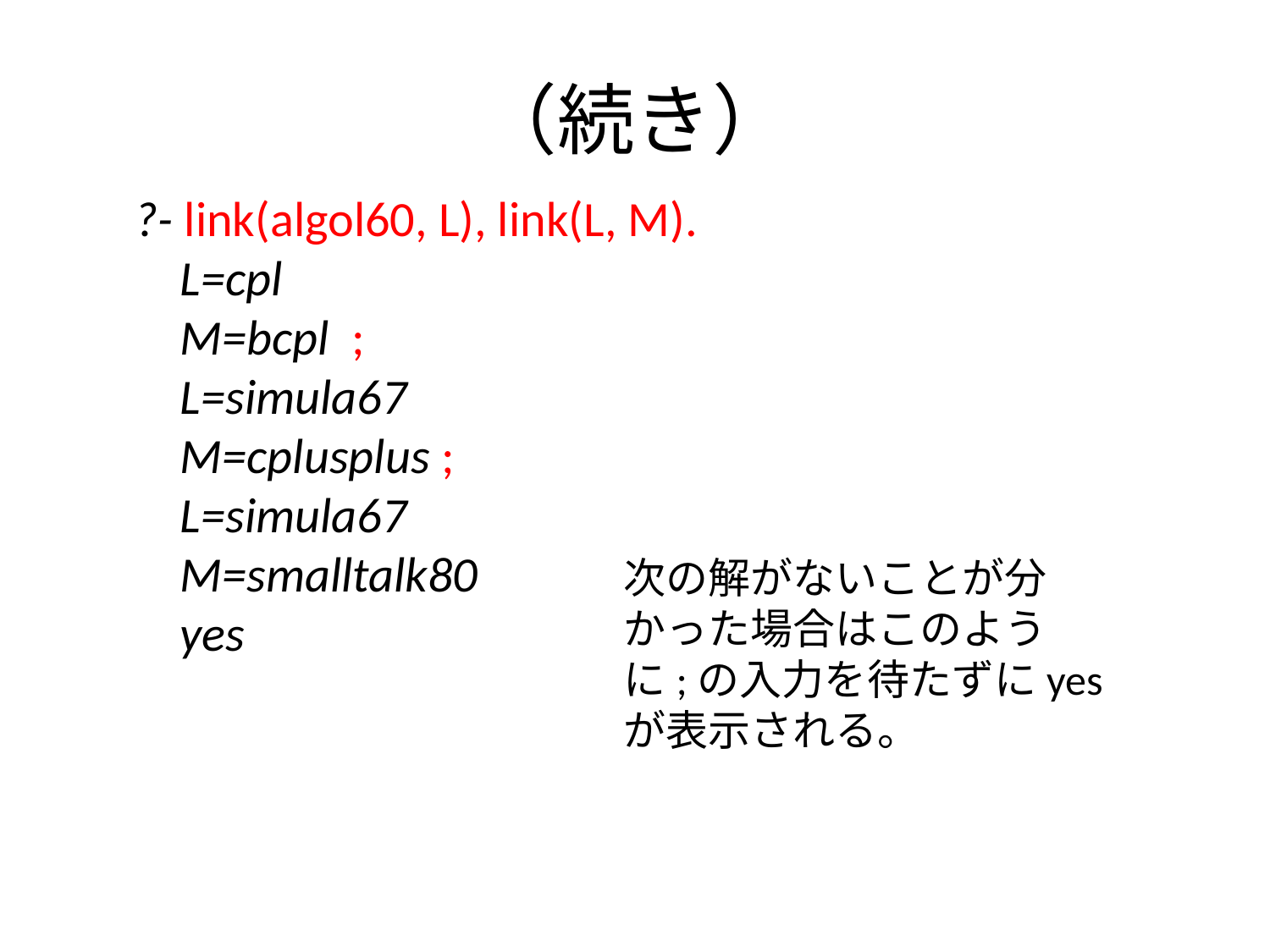

# （続き）
?- link(algol60, L), link(L, M).
    L=cpl
    M=bcpl  ;
    L=simula67
    M=cplusplus ;
    L=simula67
    M=smalltalk80
    yes
次の解がないことが分かった場合はこのように;の入力を待たずにyesが表示される。